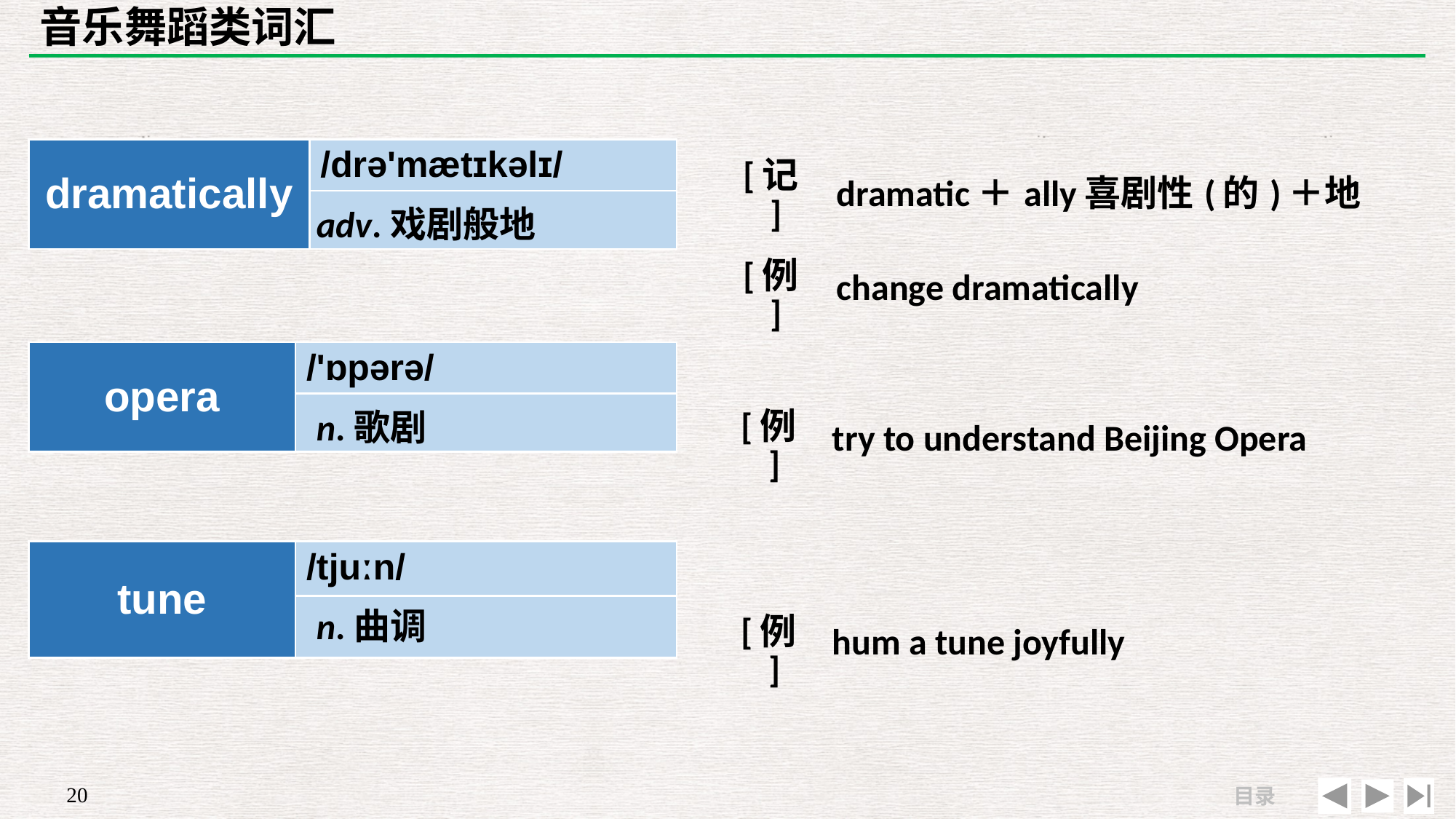

# 音乐舞蹈类词汇

| dramatically | /drə'mætɪkəlɪ/ |
| --- | --- |
|  |  |
| [记] | dramatic＋ally喜剧性(的)＋地 |
| --- | --- |
| [例] | change dramatically |
adv.戏剧般地
| opera | /'ɒpərə/ |
| --- | --- |
|  |  |
|  |  |
| --- | --- |
| [例] | try to understand Beijing Opera |
n.歌剧
| tune | /tjuːn/ |
| --- | --- |
|  |  |
|  |  |
| --- | --- |
| [例] | hum a tune joyfully |
n.曲调